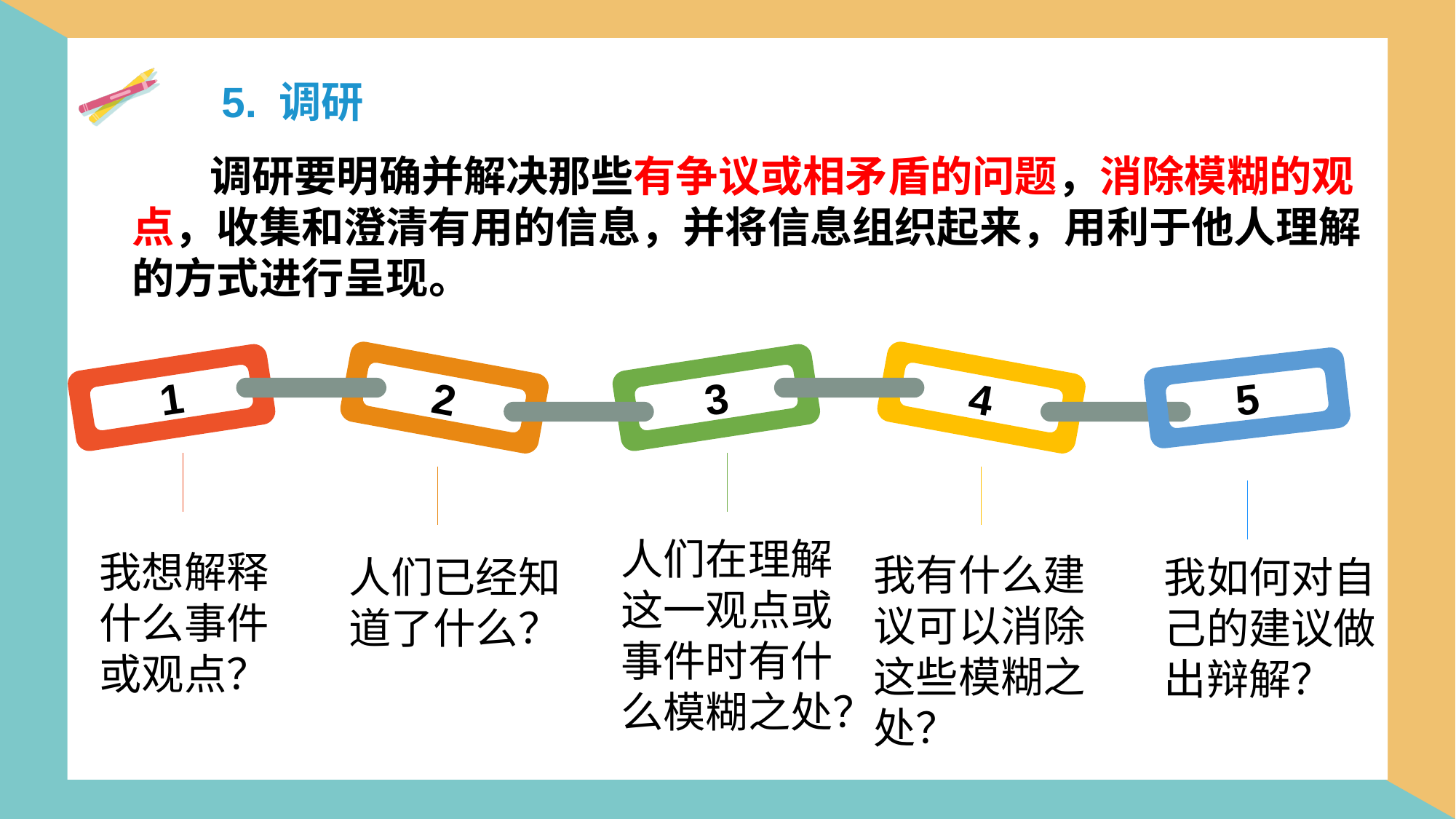

5. 调研
       调研要明确并解决那些有争议或相矛盾的问题，消除模糊的观点，收集和澄清有用的信息，并将信息组织起来，用利于他人理解的方式进行呈现。
2
4
1
3
5

人们在理解这一观点或事件时有什么模糊之处？
我想解释什么事件或观点？
我有什么建议可以消除这些模糊之处？
我如何对自己的建议做出辩解？
人们已经知道了什么？